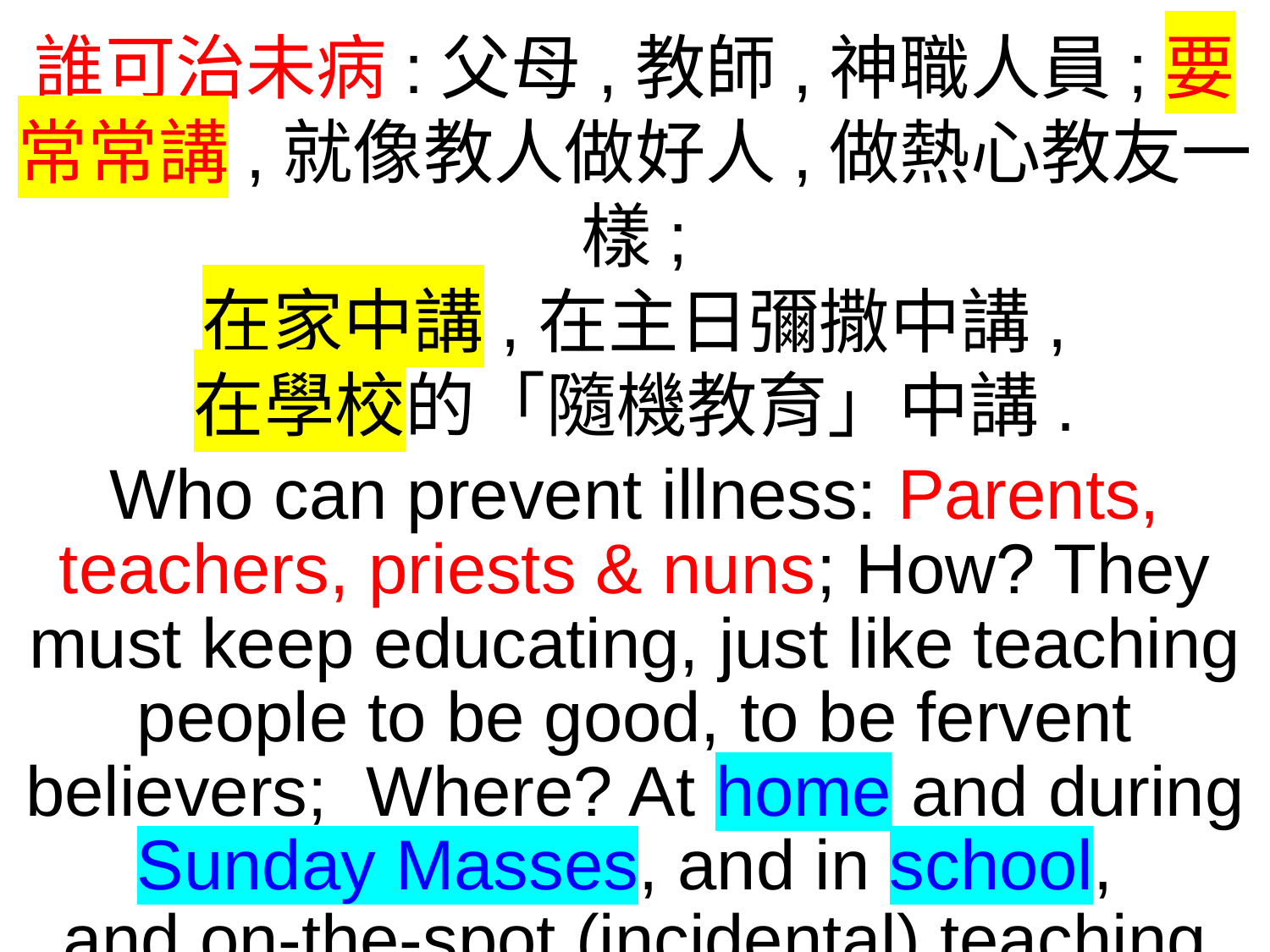

誰可治未病:父母,教師,神職人員;要常常講,就像教人做好人,做熱心教友一樣;
在家中講,在主日彌撒中講,
在學校的「隨機教育」中講.
Who can prevent illness: Parents, teachers, priests & nuns; How? They must keep educating, just like teaching people to be good, to be fervent believers;  Where? At home and during Sunday Masses, and in school,
and on-the-spot (incidental) teaching